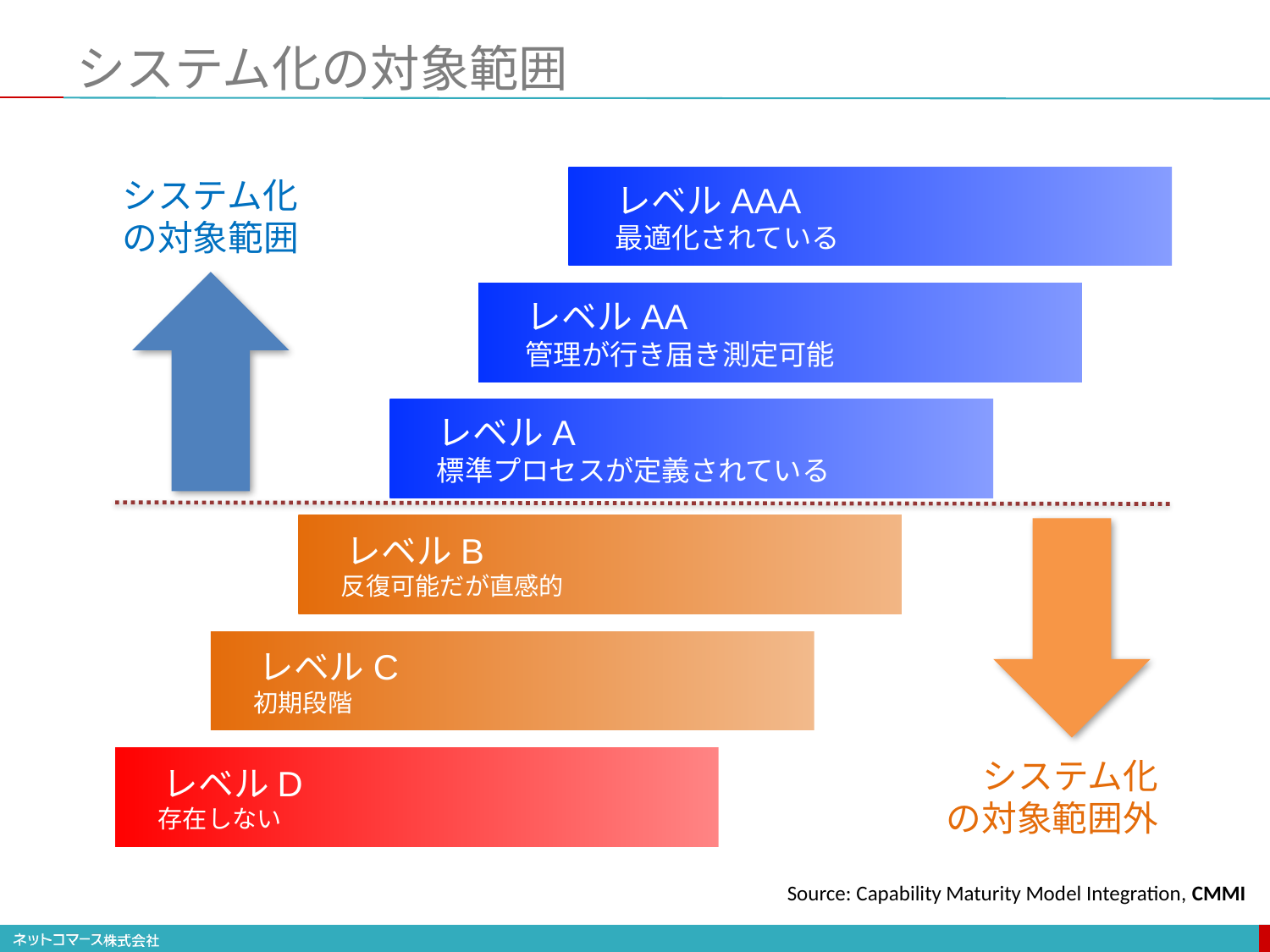

# システム化の対象範囲
システム化
の対象範囲
　レベルAAA
　 最適化されている

　レベルAA
　 管理が行き届き測定可能
　レベルA
　 標準プロセスが定義されている
　レベルB
　 反復可能だが直感的

　レベルC
　 初期段階
　レベルD
　 存在しない
システム化
の対象範囲外
Source: Capability Maturity Model Integration, CMMI